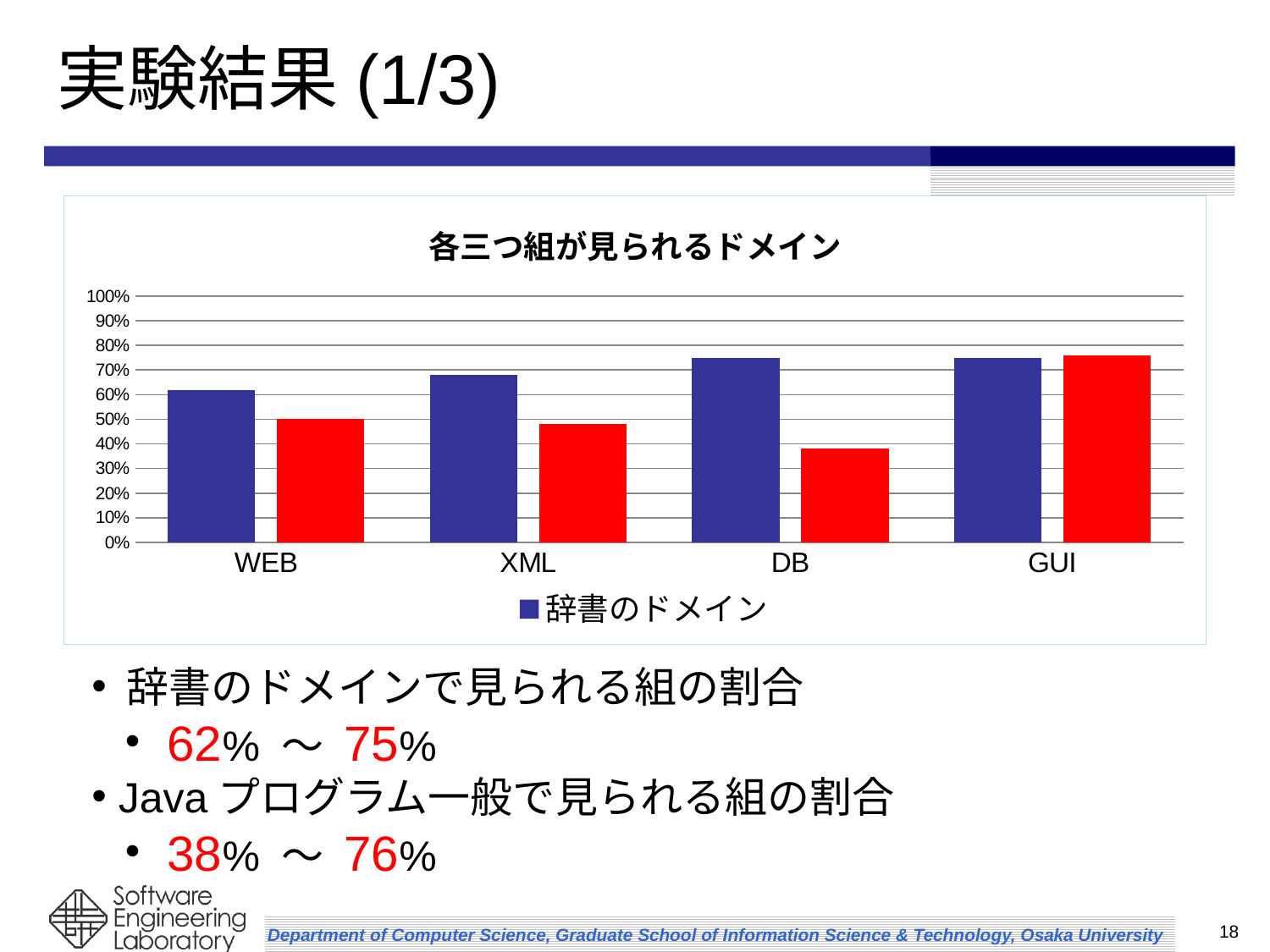

# 実験結果(1/3)

### Chart: 各三つ組が見られるドメイン

| Category | 辞書のドメイン | Ｊａｖａ |
|---|---|---|
| WEB | 0.6200000000000022 | 0.5 |
| XML | 0.6800000000000029 | 0.4800000000000003 |
| DB | 0.7500000000000023 | 0.3800000000000012 |
| GUI | 0.7500000000000023 | 0.7600000000000025 |
 辞書のドメインで見られる組の割合
 62% ～ 75%
 Javaプログラム一般で見られる組の割合
 38% ～ 76%
18